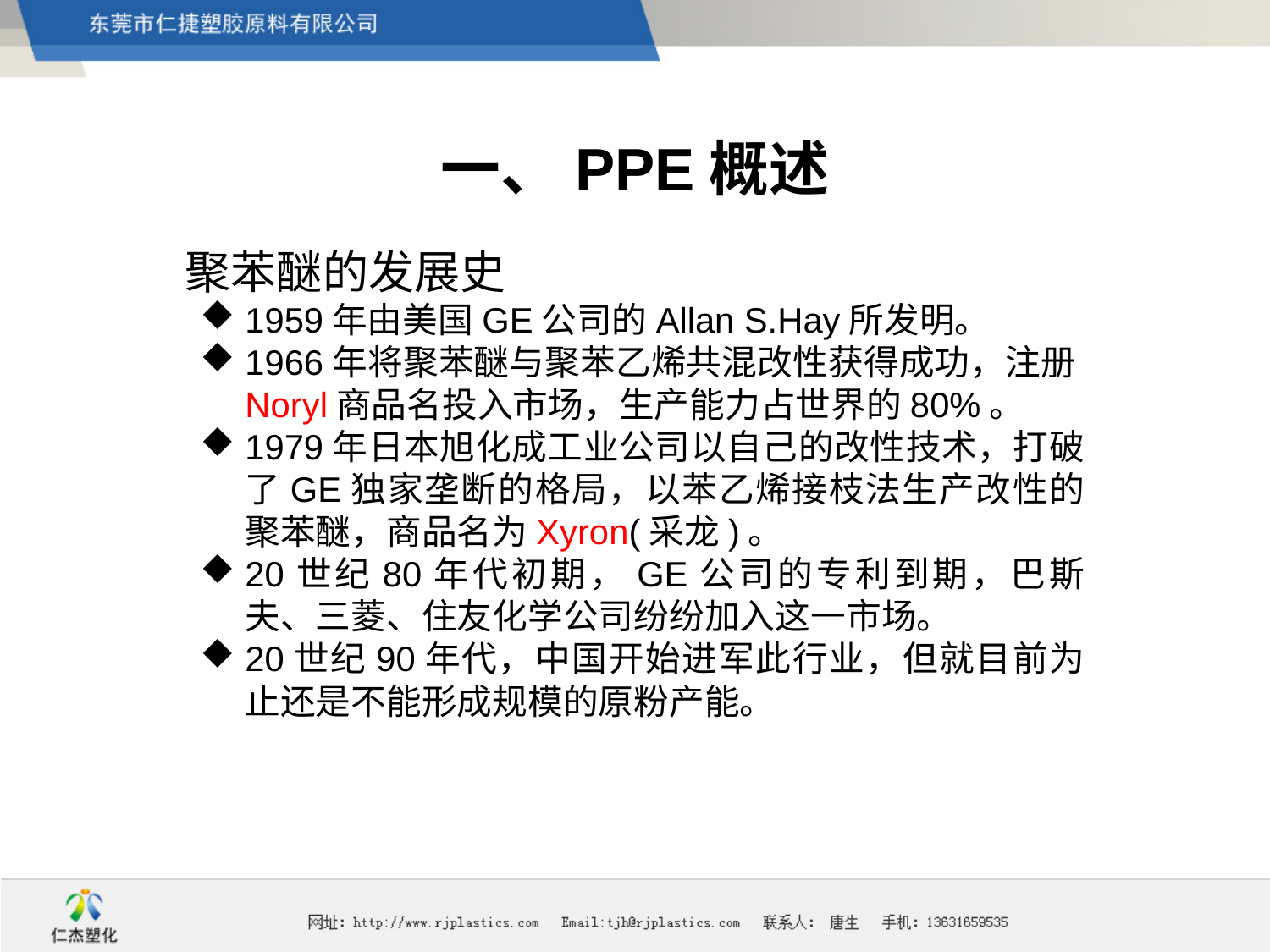

一、PPE概述
聚苯醚的发展史
1959年由美国GE公司的Allan S.Hay所发明。
1966年将聚苯醚与聚苯乙烯共混改性获得成功，注册Noryl商品名投入市场，生产能力占世界的80%。
1979年日本旭化成工业公司以自己的改性技术，打破了GE独家垄断的格局，以苯乙烯接枝法生产改性的聚苯醚，商品名为Xyron(采龙)。
20世纪80年代初期，GE公司的专利到期，巴斯夫、三菱、住友化学公司纷纷加入这一市场。
20世纪90年代，中国开始进军此行业，但就目前为止还是不能形成规模的原粉产能。